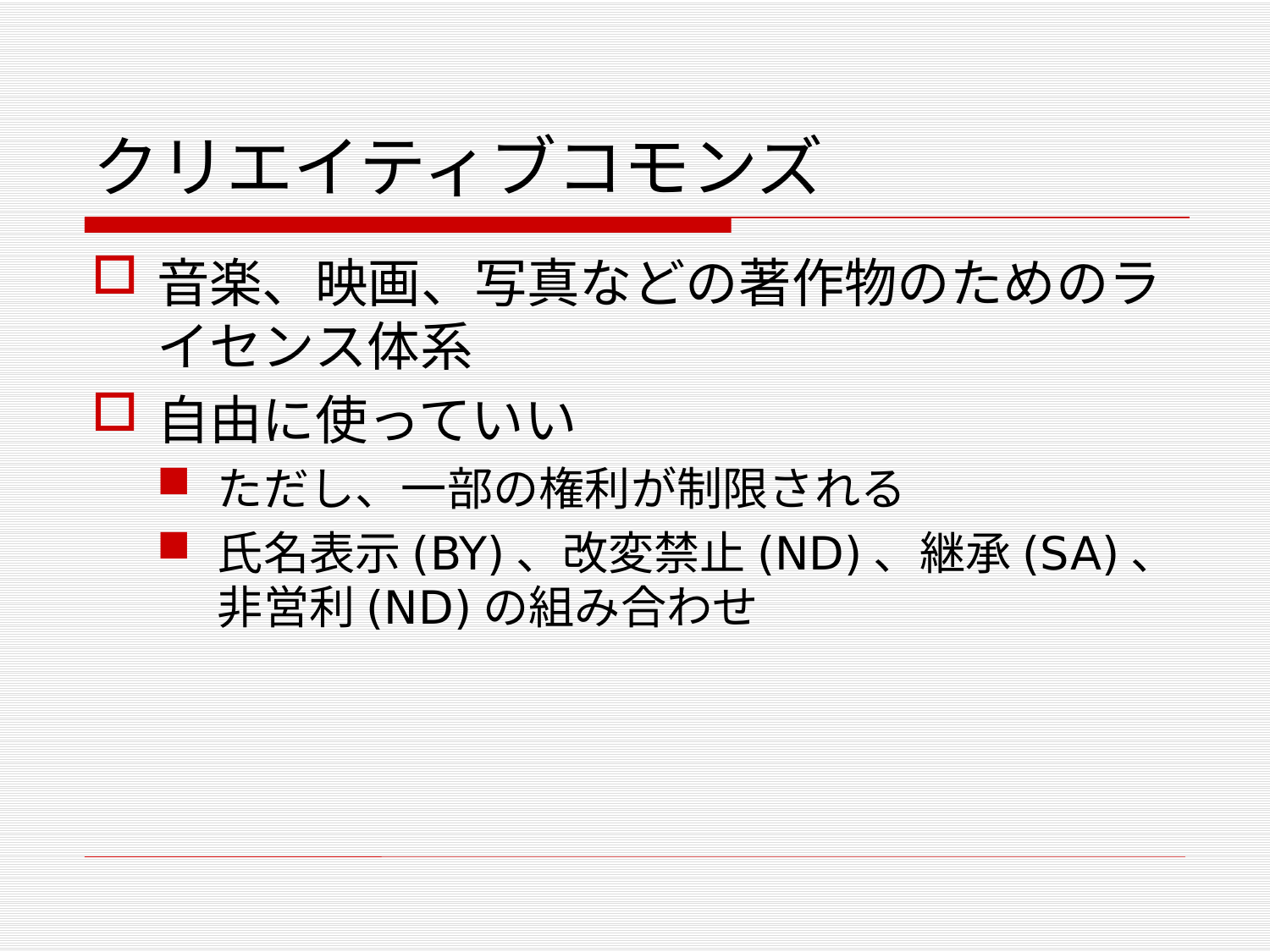

# クリエイティブコモンズ
音楽、映画、写真などの著作物のためのライセンス体系
自由に使っていい
ただし、一部の権利が制限される
氏名表示(BY)、改変禁止(ND)、継承(SA)、非営利(ND)の組み合わせ